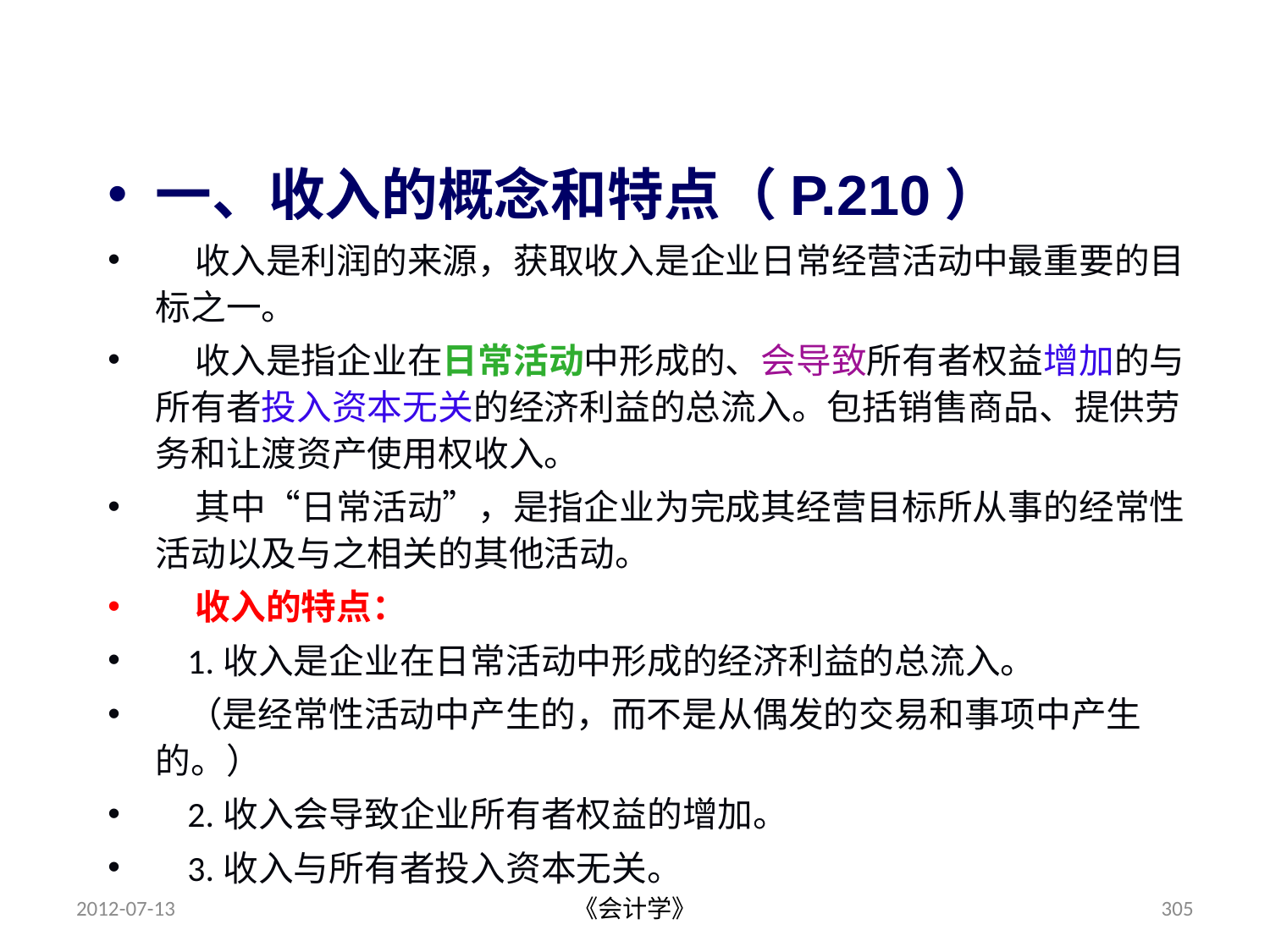

# 第一节       收   入
一、收入的概念和特点（P.210）
    收入是利润的来源，获取收入是企业日常经营活动中最重要的目标之一。
    收入是指企业在日常活动中形成的、会导致所有者权益增加的与所有者投入资本无关的经济利益的总流入。包括销售商品、提供劳务和让渡资产使用权收入。
    其中“日常活动”，是指企业为完成其经营目标所从事的经常性活动以及与之相关的其他活动。
    收入的特点：
    1.收入是企业在日常活动中形成的经济利益的总流入。
   （是经常性活动中产生的，而不是从偶发的交易和事项中产生的。）
    2.收入会导致企业所有者权益的增加。
    3.收入与所有者投入资本无关。
2012-07-13
《会计学》
305